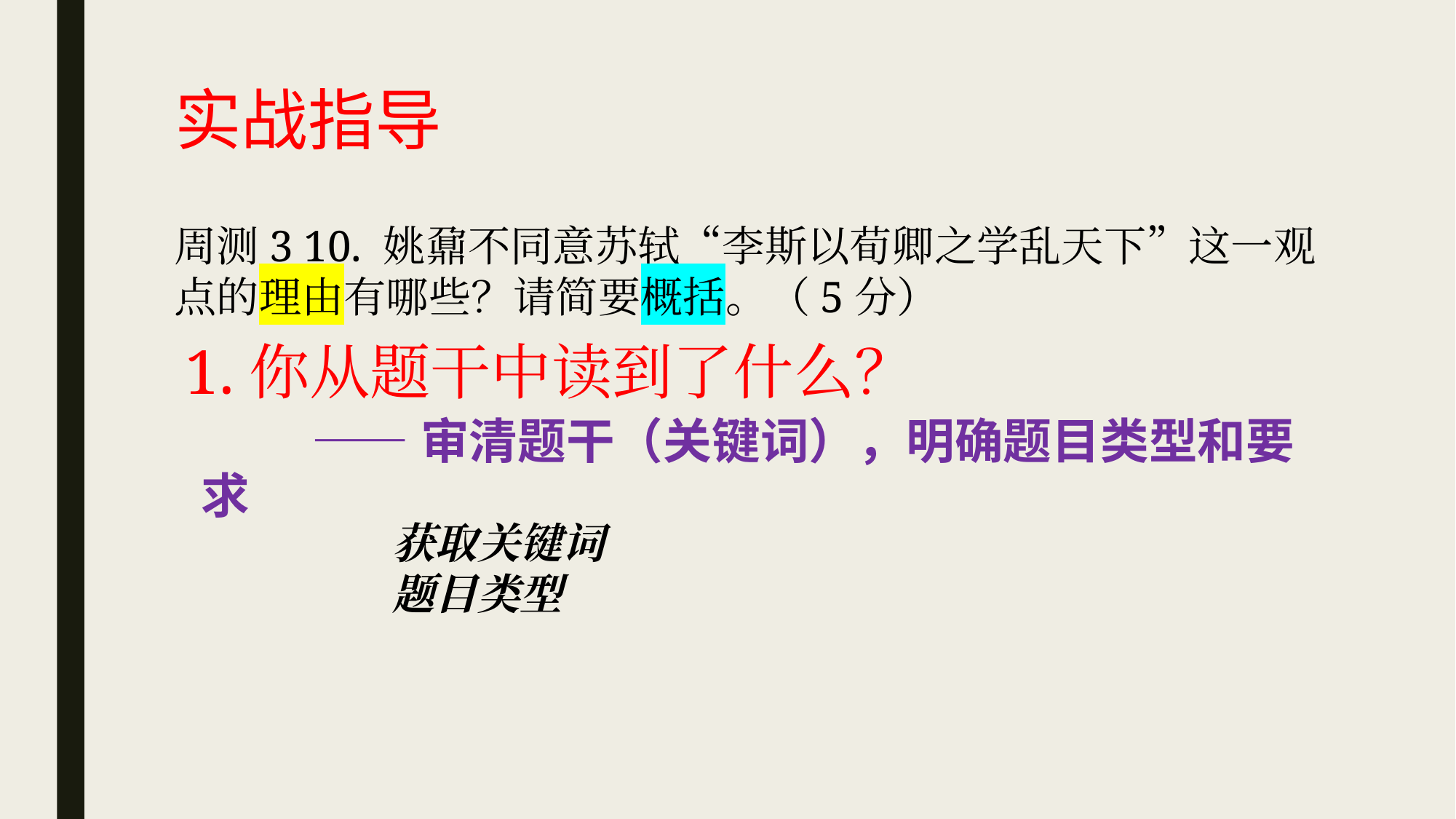

# 实战指导
周测3 10. 姚鼐不同意苏轼“李斯以荀卿之学乱天下”这一观点的理由有哪些？请简要概括。（5分）
1.你从题干中读到了什么？
          ——审清题干（关键词），明确题目类型和要求
获取关键词
题目类型